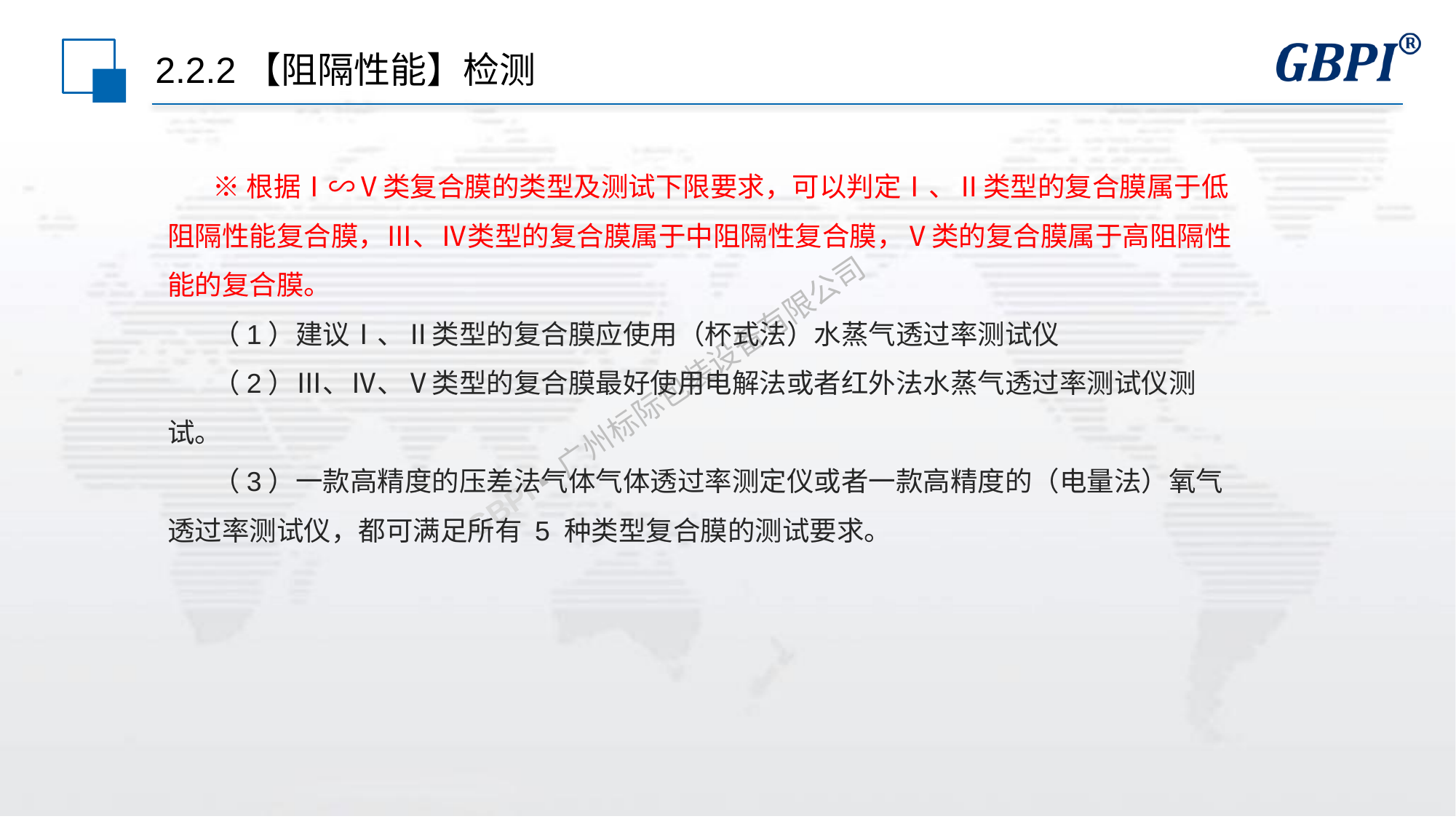

# 2.2.2【阻隔性能】检测
※根据Ⅰ∽Ⅴ类复合膜的类型及测试下限要求，可以判定Ⅰ、Ⅱ类型的复合膜属于低阻隔性能复合膜，Ⅲ、Ⅳ类型的复合膜属于中阻隔性复合膜，Ⅴ类的复合膜属于高阻隔性能的复合膜。
（1）建议Ⅰ、Ⅱ类型的复合膜应使用（杯式法）水蒸气透过率测试仪
（2）Ⅲ、Ⅳ、Ⅴ类型的复合膜最好使用电解法或者红外法水蒸气透过率测试仪测试。
（3）一款高精度的压差法气体气体透过率测定仪或者一款高精度的（电量法）氧气透过率测试仪，都可满足所有 5 种类型复合膜的测试要求。